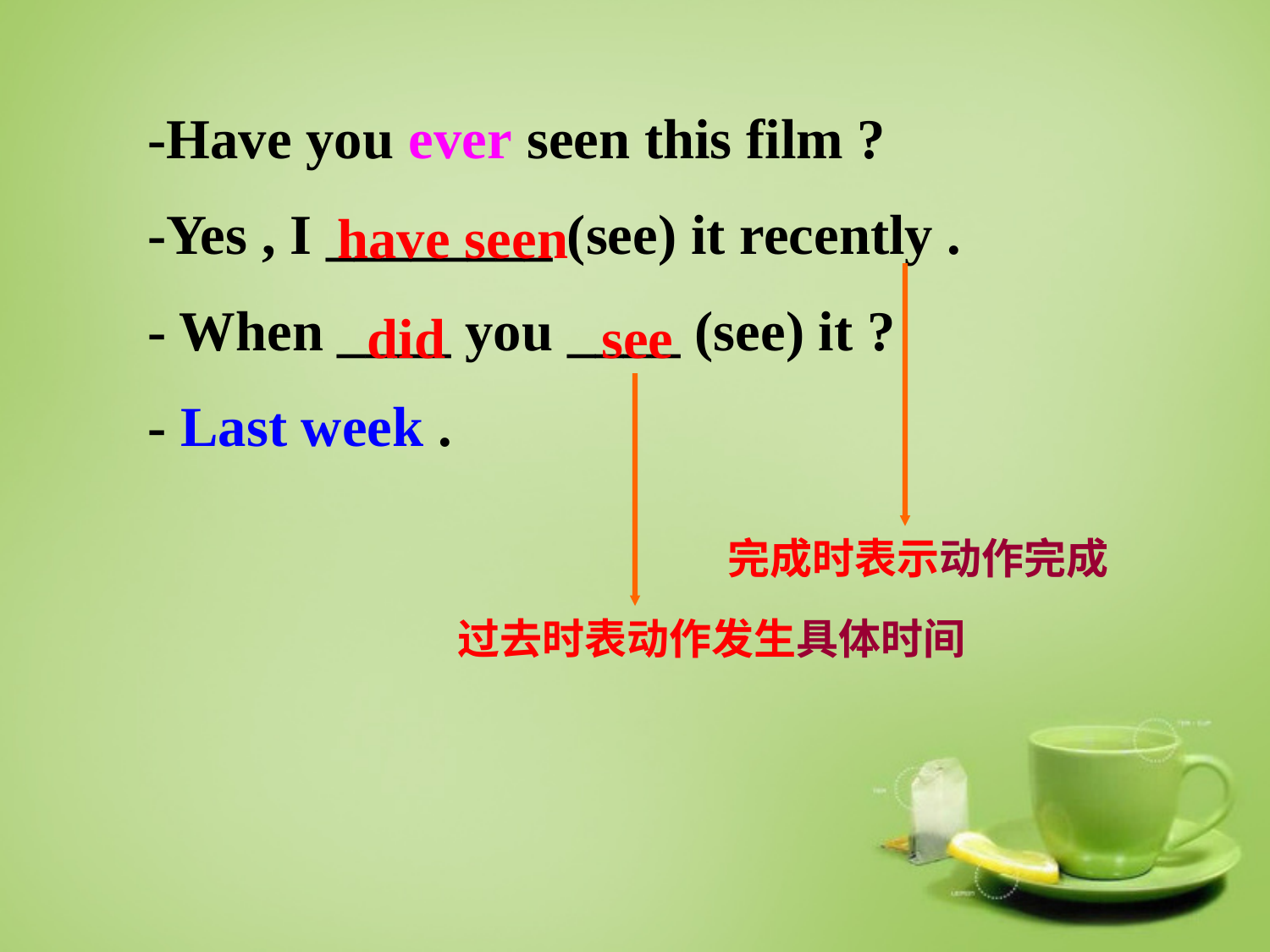

-Have you ever seen this film ?
-Yes , I ________ (see) it recently .
- When ____ you ____ (see) it ?
- Last week .
have seen

did           see

完成时表示动作完成
过去时表动作发生具体时间